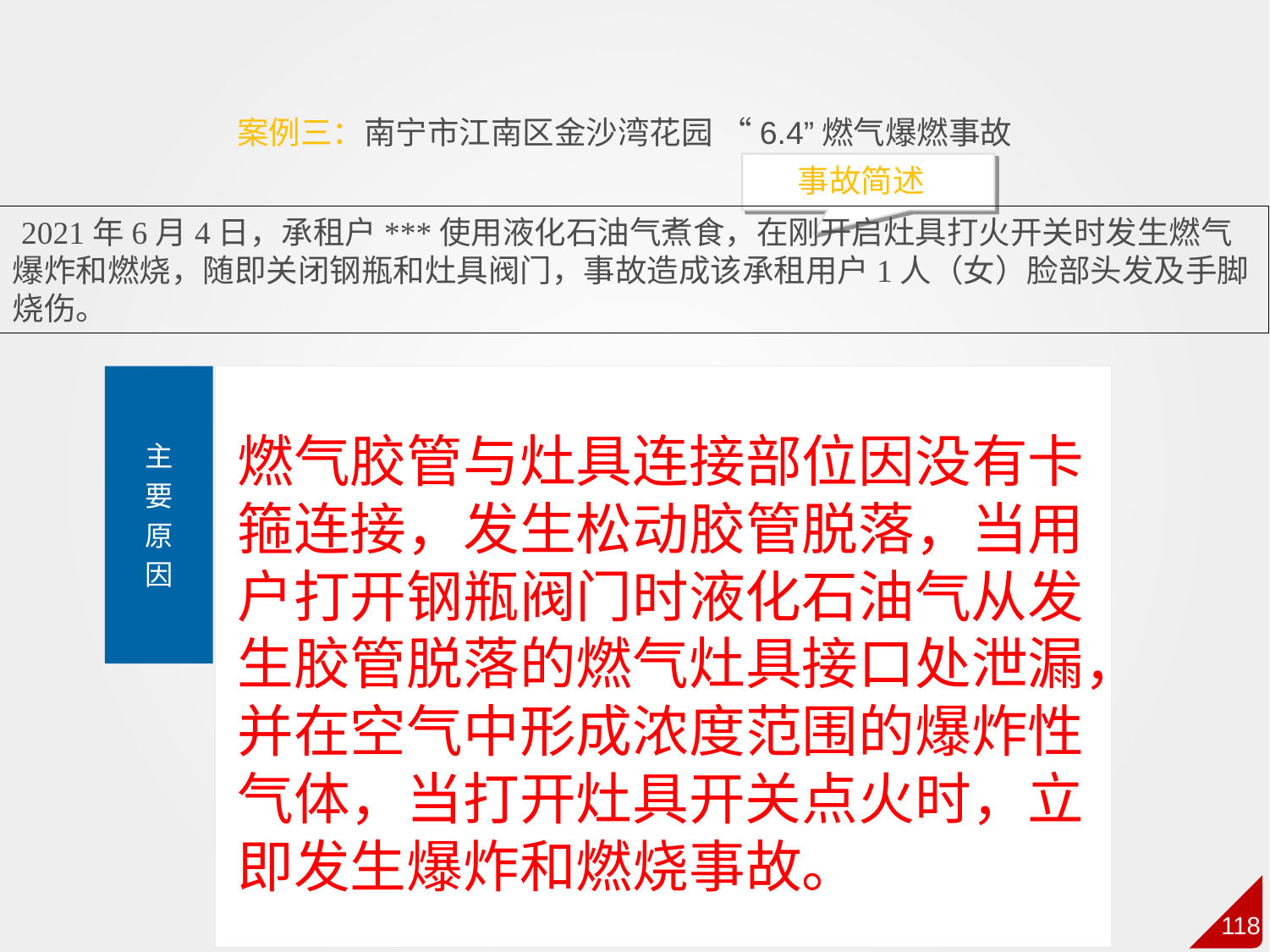

案例三：南宁市江南区金沙湾花园 “6.4”燃气爆燃事故

事故简述
 2021年6月4日，承租户***使用液化石油气煮食，在刚开启灶具打火开关时发生燃气爆炸和燃烧，随即关闭钢瓶和灶具阀门，事故造成该承租用户1人（女）脸部头发及手脚烧伤。
主
要
原
因

燃气胶管与灶具连接部位因没有卡箍连接，发生松动胶管脱落，当用户打开钢瓶阀门时液化石油气从发生胶管脱落的燃气灶具接口处泄漏，并在空气中形成浓度范围的爆炸性气体，当打开灶具开关点火时，立即发生爆炸和燃烧事故。